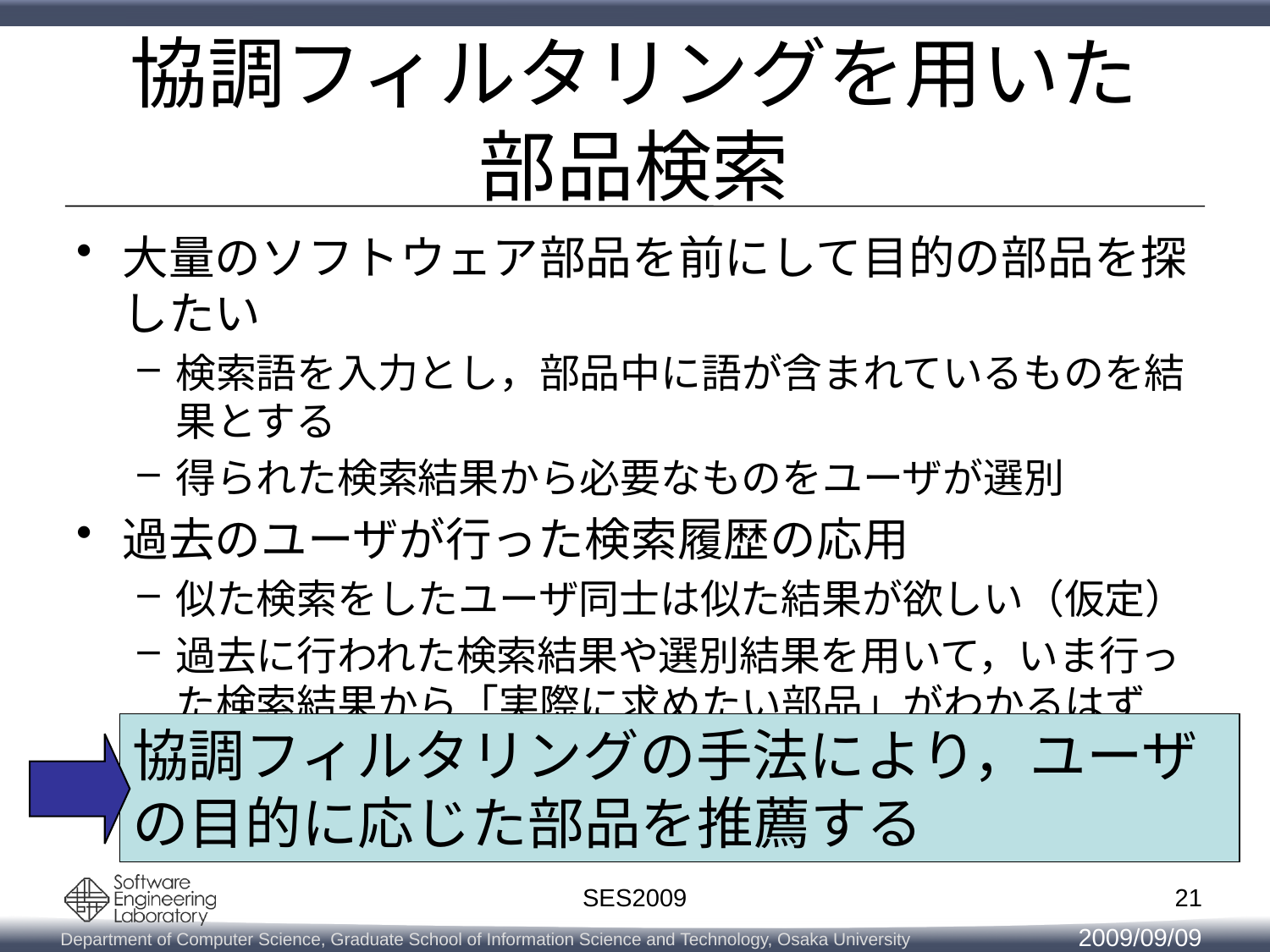

# 協調フィルタリングを用いた 部品検索
大量のソフトウェア部品を前にして目的の部品を探したい
検索語を入力とし，部品中に語が含まれているものを結果とする
得られた検索結果から必要なものをユーザが選別
過去のユーザが行った検索履歴の応用
似た検索をしたユーザ同士は似た結果が欲しい（仮定）
過去に行われた検索結果や選別結果を用いて，いま行った検索結果から「実際に求めたい部品」がわかるはず
協調フィルタリングの手法により，ユーザの目的に応じた部品を推薦する

21
SES2009
2009/09/09